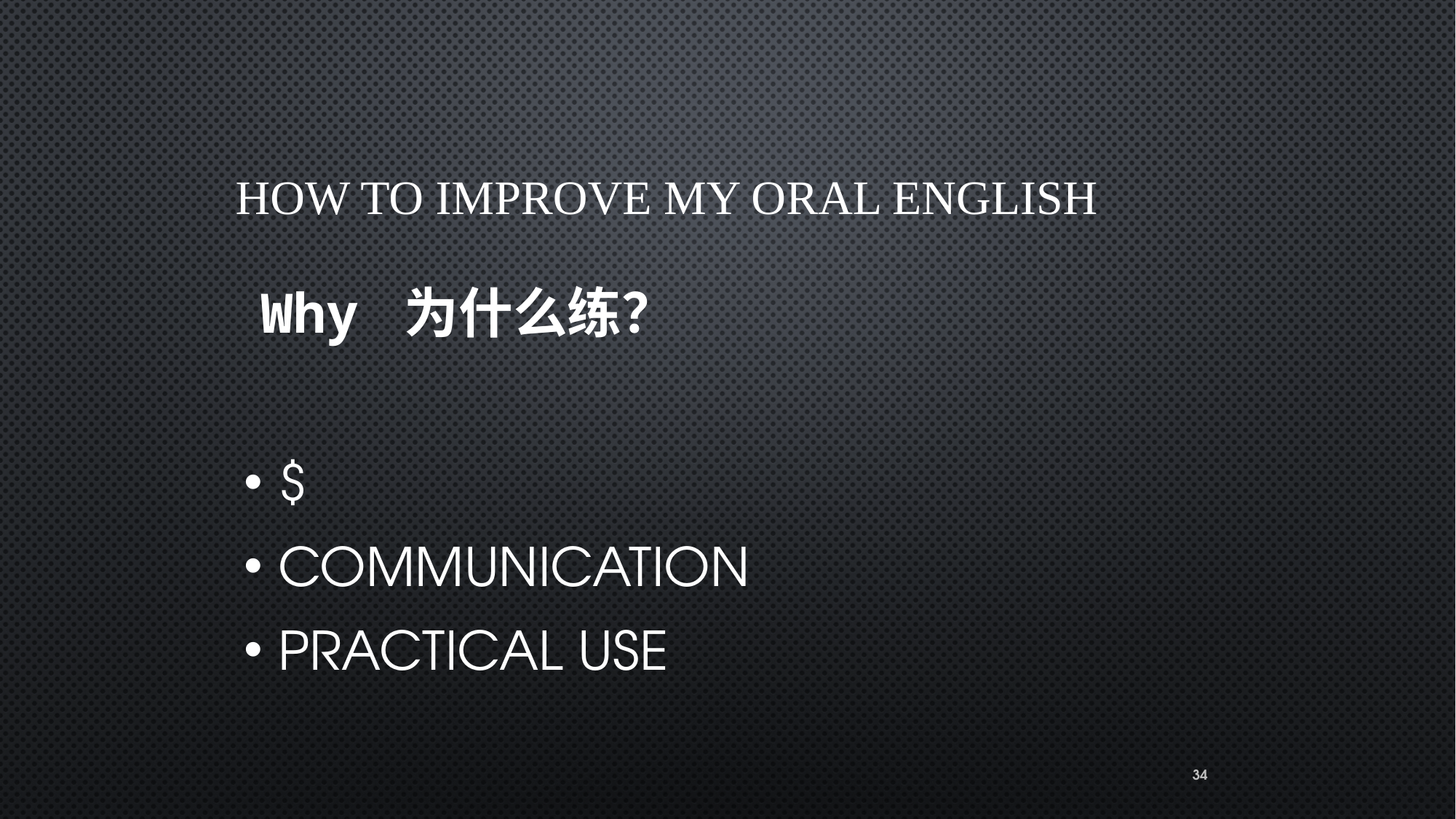

# How to improve my oral English
Why 为什么练？
$
Communication
Practical use
34